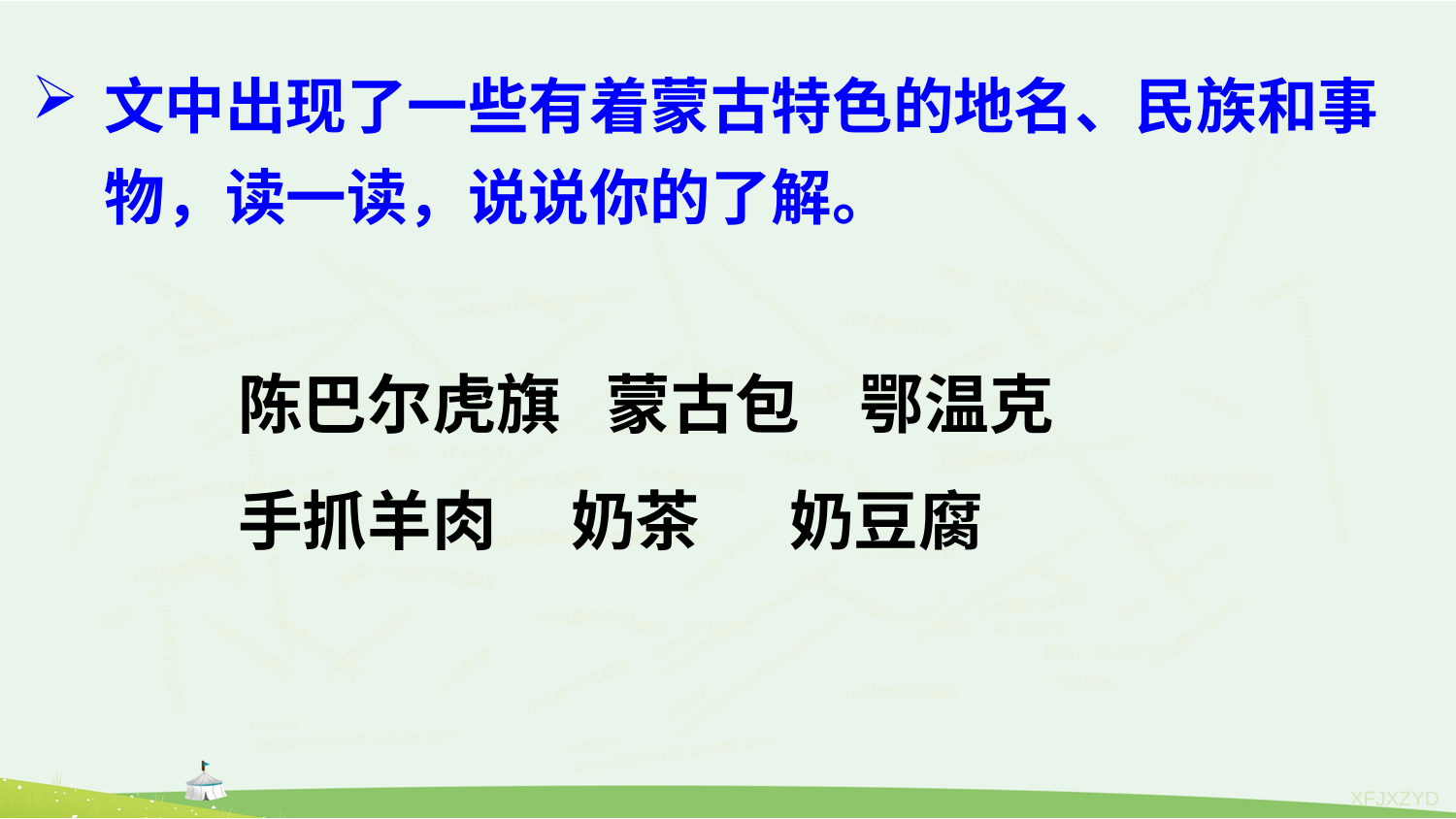

文中出现了一些有着蒙古特色的地名、民族和事物，读一读，说说你的了解。
https://shop488691149.taobao.com
https://shop488691149.taobao.com
https://shop488691149.taobao.com
小凤教学
微信：XFJXZYD
微信：XFJXZYD
小凤教学
微信：XFJXZYD
小凤教学资源店
小凤教学
https://shop488691149.taobao.com
https://shop488691149.taobao.com
小凤教学资源店
https://shop488691149.taobao.com
小凤教学资源店
小凤教学
陈巴尔虎旗   蒙古包    鄂温克
手抓羊肉     奶茶      奶豆腐
https://shop488691149.taobao.com
小凤教学资源店
微信：XFJXZYD
小凤教学资源店
https://shop488691149.taobao.com
小凤教学
小凤教学
小凤教学资源店
https://shop488691149.taobao.com
小凤教学
https://shop488691149.taobao.com
https://shop488691149.taobao.com
小凤教学资源店
小凤教学资源店
https://shop488691149.taobao.com
微信：XFJXZYD
小凤教学
小凤教学
https://shop488691149.taobao.com
小凤教学资源店
小凤教学资源店
小凤教学资源店
https://shop488691149.taobao.com
小凤教学
微信：XFJXZYD
https://shop488691149.taobao.com
https://shop488691149.taobao.com
微信：XFJXZYD
小凤教学
小凤教学
https://shop488691149.taobao.com
小凤教学
小凤教学
小凤教学所有
小凤教学所有
小凤教学资源店
微信：XFJXZYD
https://shop488691149.taobao.com
微信：XFJXZYD
小凤教学
小凤教学资源店
小凤教学资源店
小凤教学
https://shop488691149.taobao.com
小凤教学资源店
小凤教学所有
微信：XFJXZYD
微信：XFJXZYD
小凤教学资源店
小凤教学资源店
小凤教学资源店
小凤教学资源店
小凤教学资源店
小凤教学资源店
https://shop488691149.taobao.com
微信：XFJXZYD
小凤教学资源店
小凤教学
小凤教学
小凤教学资源店
https://shop488691149.taobao.com
https://shop488691149.taobao.com